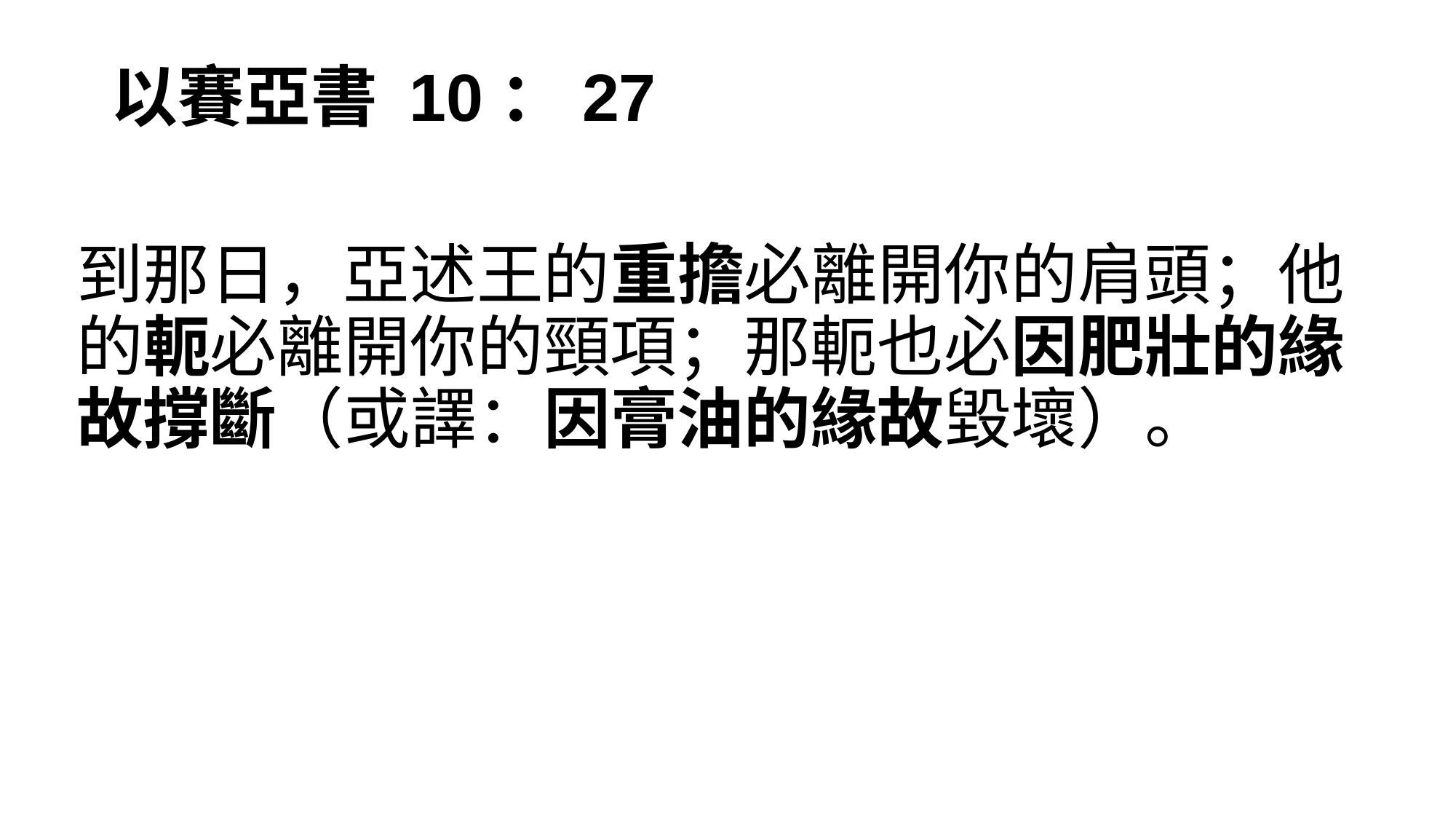

# 以賽亞書 10：27

到那日，亞述王的重擔必離開你的肩頭；他的軛必離開你的頸項；那軛也必因肥壯的緣故撐斷（或譯：因膏油的緣故毀壞）。